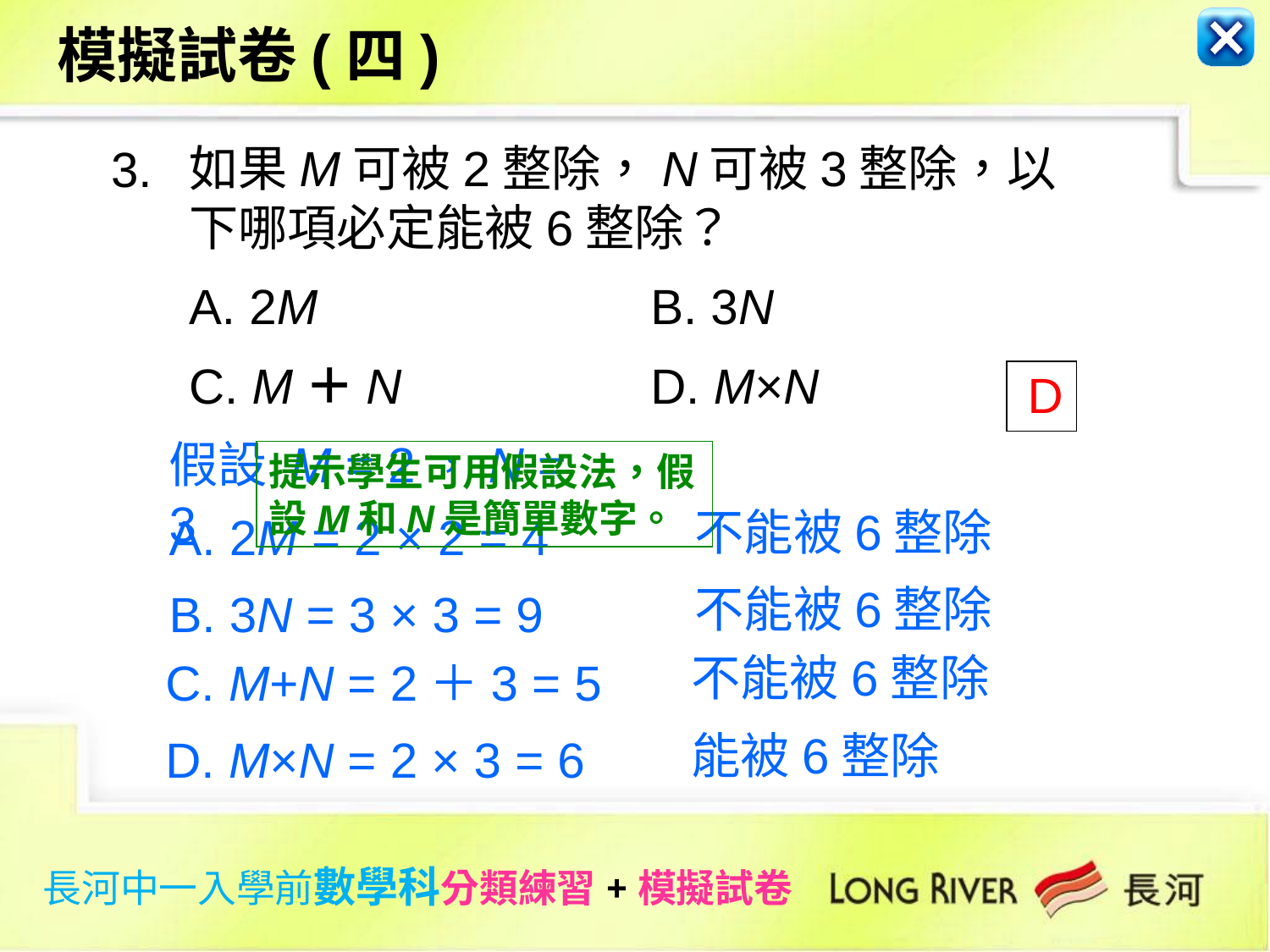

模擬試卷(四)
3.
如果M可被2整除，N可被3整除，以下哪項必定能被6整除？
A. 2M	B. 3N
C. M＋N	D. M×N

 D
假設 M = 2，N = 3
提示學生可用假設法，假設M和N是簡單數字。
不能被6整除
A. 2M = 2 × 2 = 4
不能被6整除
B. 3N = 3 × 3 = 9
不能被6整除
C. M+N = 2＋3 = 5
能被6整除
D. M×N = 2 × 3 = 6